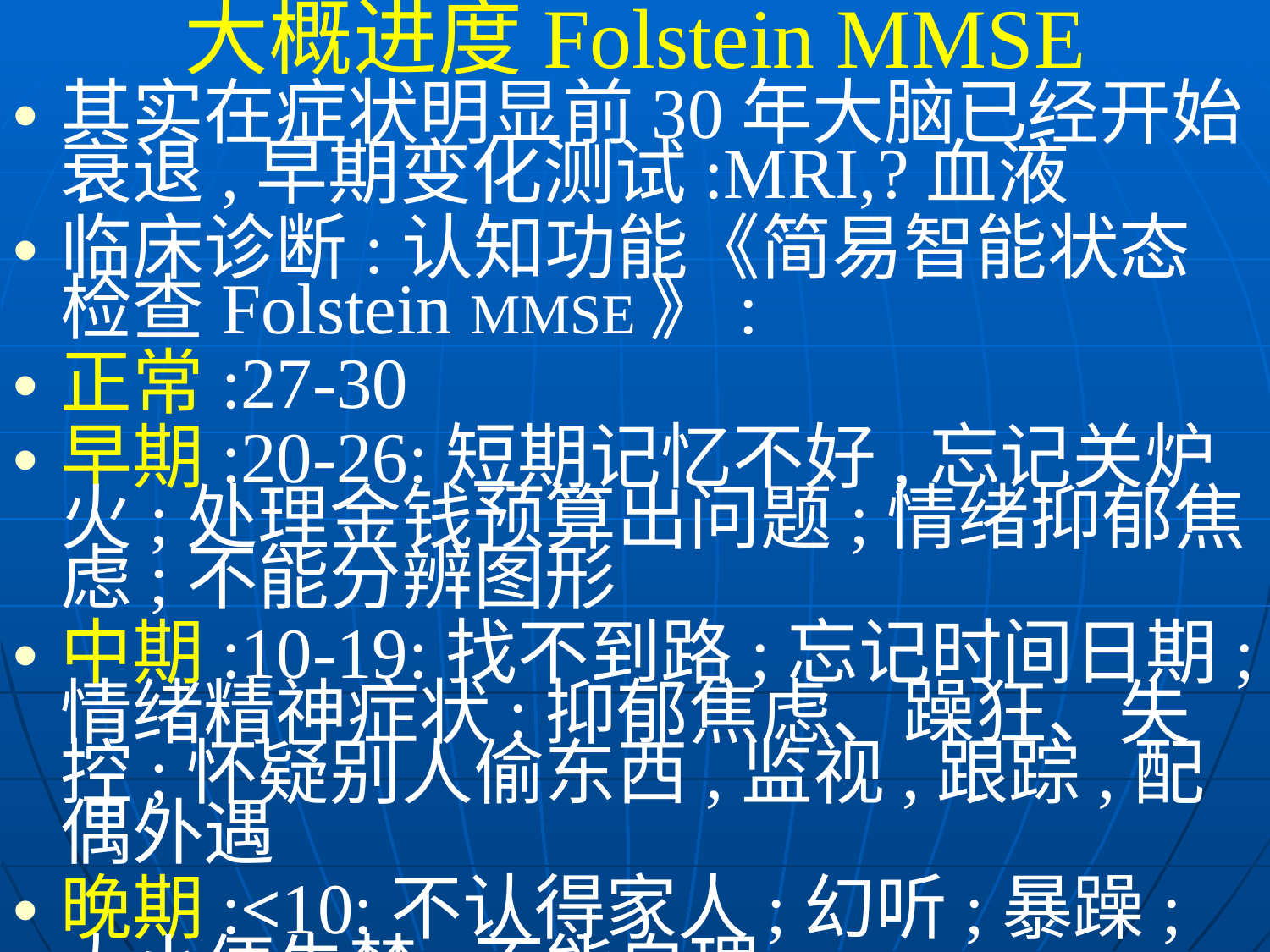

大概进度Folstein MMSE
其实在症状明显前30年大脑已经开始衰退,早期变化测试:MRI,?血液
临床诊断:认知功能《简易智能状态检查Folstein MMSE》:
正常:27-30
早期:20-26:短期记忆不好,忘记关炉火;处理金钱预算出问题;情绪抑郁焦虑;不能分辨图形
中期:10-19:找不到路;忘记时间日期;情绪精神症状:抑郁焦虑、躁狂、失控;怀疑别人偷东西,监视,跟踪,配偶外遇
晚期:<10:不认得家人;幻听;暴躁;大小便失禁;不能自理